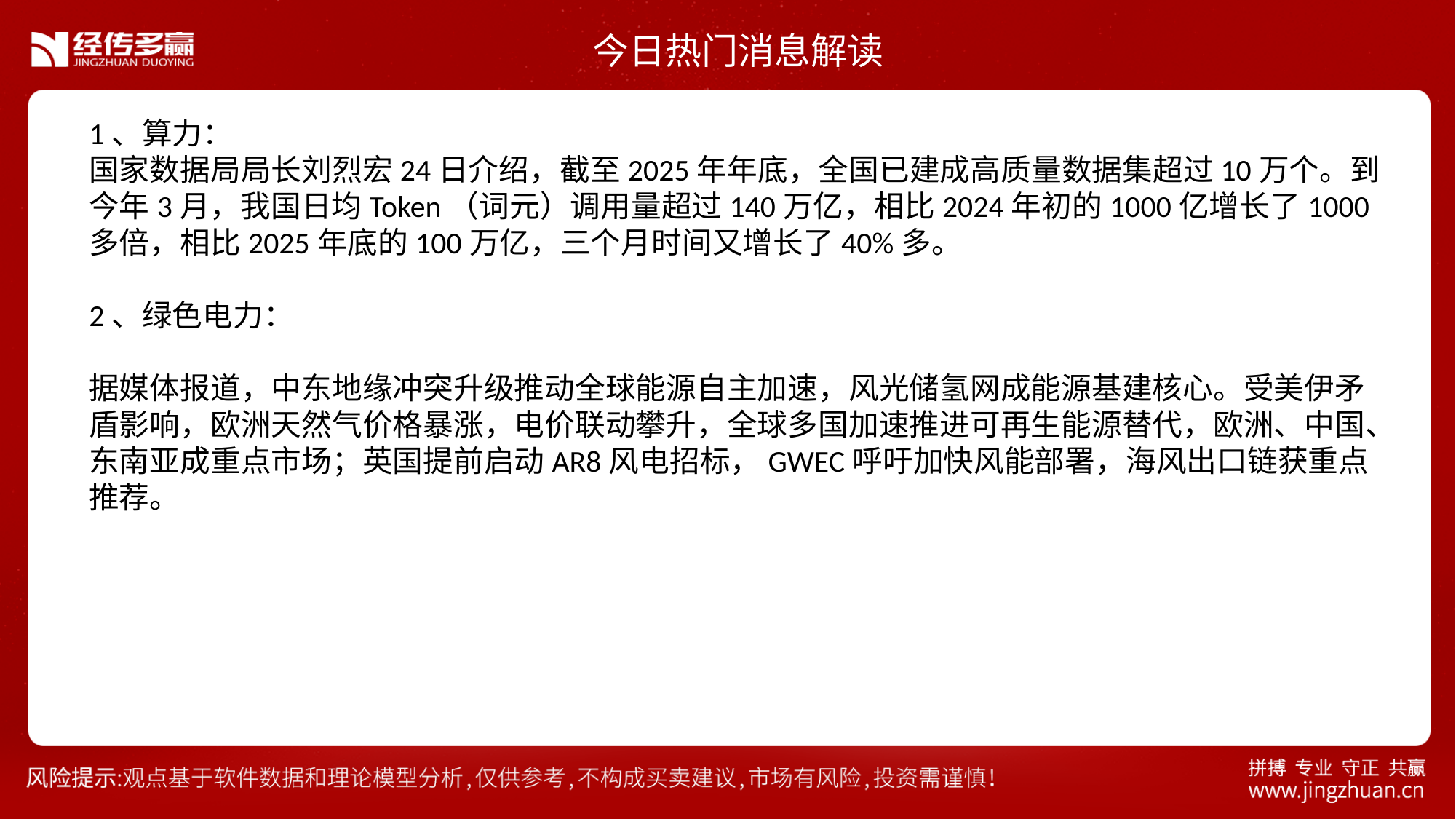

今日热门消息解读
1、算力：
国家数据局局长刘烈宏24日介绍，截至2025年年底，全国已建成高质量数据集超过10万个。到今年3月，我国日均Token（词元）调用量超过140万亿，相比2024年初的1000亿增长了1000多倍，相比2025年底的100万亿，三个月时间又增长了40%多。

2、绿色电力：

据媒体报道，中东地缘冲突升级推动全球能源自主加速，风光储氢网成能源基建核心。受美伊矛盾影响，欧洲天然气价格暴涨，电价联动攀升，全球多国加速推进可再生能源替代，欧洲、中国、东南亚成重点市场；英国提前启动AR8风电招标，GWEC呼吁加快风能部署，海风出口链获重点推荐。